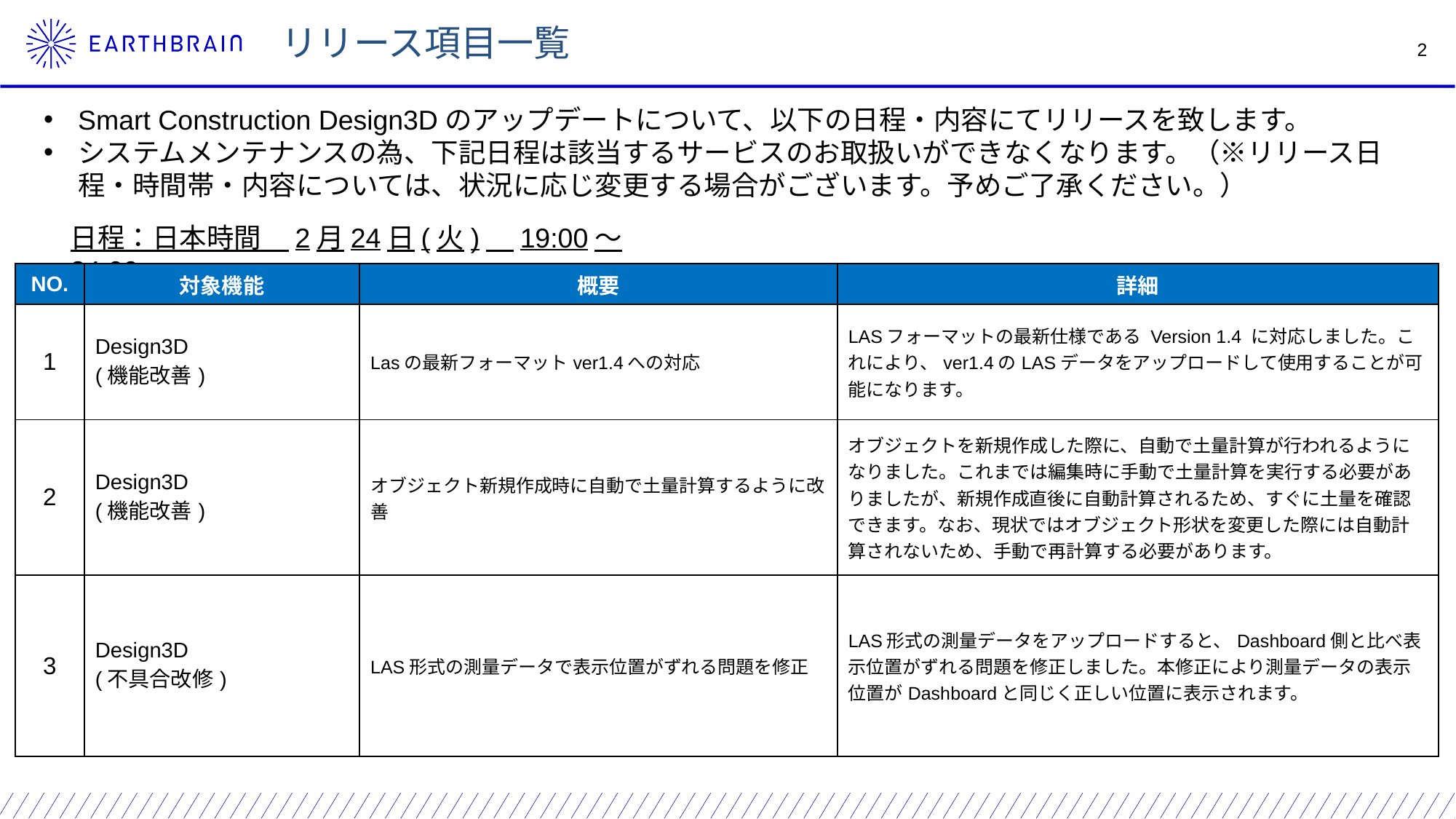

リリース項目一覧
Smart Construction Design3Dのアップデートについて、以下の日程・内容にてリリースを致します。
システムメンテナンスの為、下記日程は該当するサービスのお取扱いができなくなります。（※リリース日程・時間帯・内容については、状況に応じ変更する場合がございます。予めご了承ください。）
日程：日本時間　2月24日(火)　19:00～24:00
| NO. | 対象機能 | 概要 | 詳細 |
| --- | --- | --- | --- |
| 1 | Design3D (機能改善) | Lasの最新フォーマットver1.4への対応 | LASフォーマットの最新仕様である Version 1.4 に対応しました。これにより、ver1.4のLASデータをアップロードして使用することが可能になります。 |
| 2 | Design3D (機能改善) | オブジェクト新規作成時に自動で土量計算するように改善 | オブジェクトを新規作成した際に、自動で土量計算が行われるようになりました。これまでは編集時に手動で土量計算を実行する必要がありましたが、新規作成直後に自動計算されるため、すぐに土量を確認できます。なお、現状ではオブジェクト形状を変更した際には自動計算されないため、手動で再計算する必要があります。 |
| 3 | Design3D (不具合改修) | LAS形式の測量データで表示位置がずれる問題を修正 | LAS形式の測量データをアップロードすると、Dashboard側と比べ表示位置がずれる問題を修正しました。本修正により測量データの表示位置がDashboardと同じく正しい位置に表示されます。 |